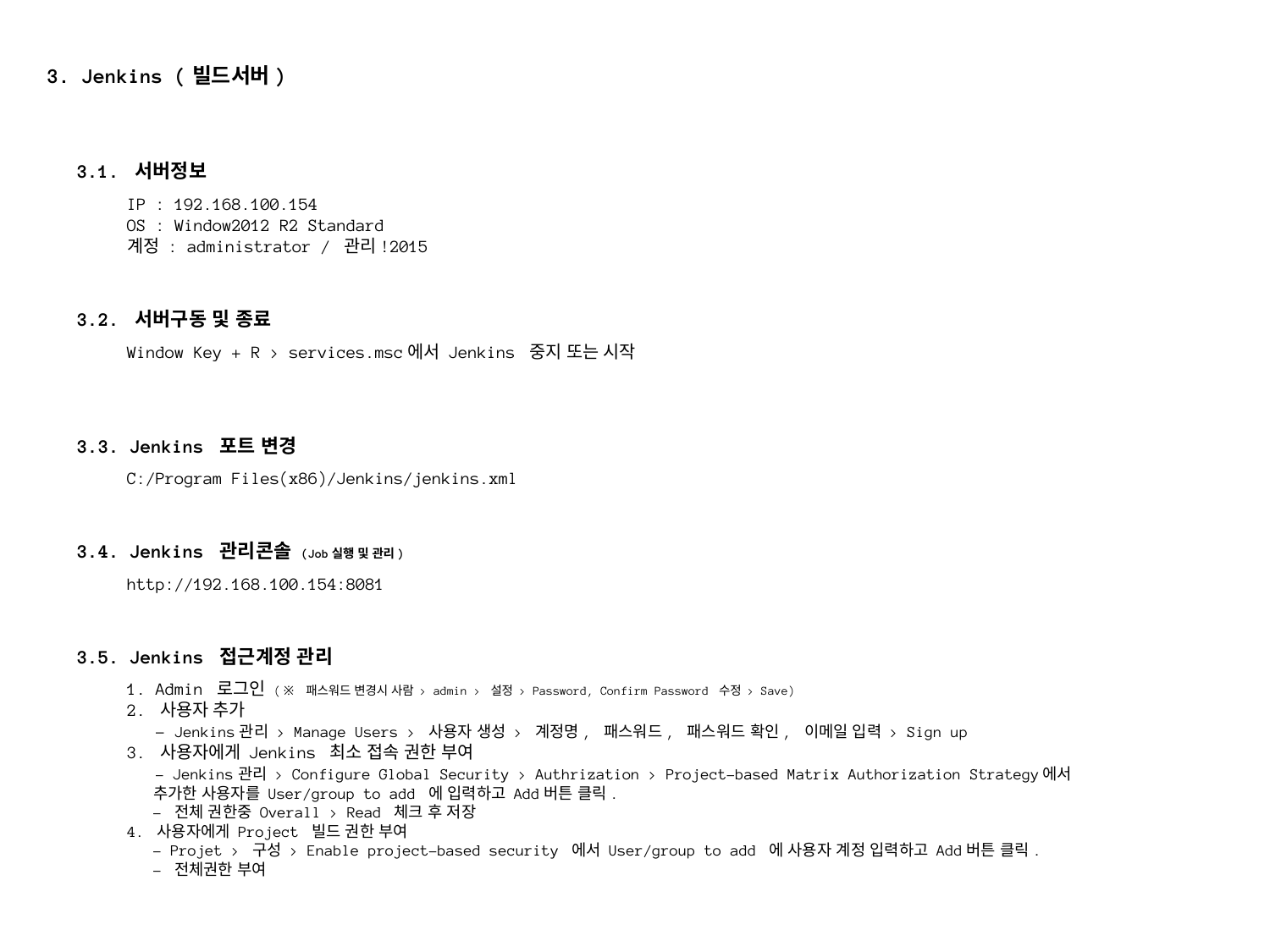

3. Jenkins (빌드서버)
3.1. 서버정보
IP : 192.168.100.154
OS : Window2012 R2 Standard
계정 : administrator / 관리!2015
3.2. 서버구동 및 종료
Window Key + R > services.msc에서 Jenkins 중지 또는 시작
3.3. Jenkins 포트 변경
C:/Program Files(x86)/Jenkins/jenkins.xml
3.4. Jenkins 관리콘솔 (Job실행 및 관리)
http://192.168.100.154:8081
3.5. Jenkins 접근계정 관리
1. Admin 로그인 (※ 패스워드 변경시 사람 > admin > 설정 > Password, Confirm Password 수정 > Save)
2. 사용자 추가
   - Jenkins관리 > Manage Users > 사용자 생성 > 계정명, 패스워드, 패스워드 확인, 이메일 입력 > Sign up
3. 사용자에게 Jenkins 최소 접속 권한 부여
   - Jenkins관리 > Configure Global Security > Authrization > Project-based Matrix Authorization Strategy에서
     추가한 사용자를 User/group to add 에 입력하고 Add버튼 클릭.
   - 전체 권한중 Overall > Read 체크 후 저장
4. 사용자에게 Project 빌드 권한 부여
   - Projet > 구성 > Enable project-based security 에서 User/group to add 에 사용자 계정 입력하고 Add버튼 클릭.
   - 전체권한 부여